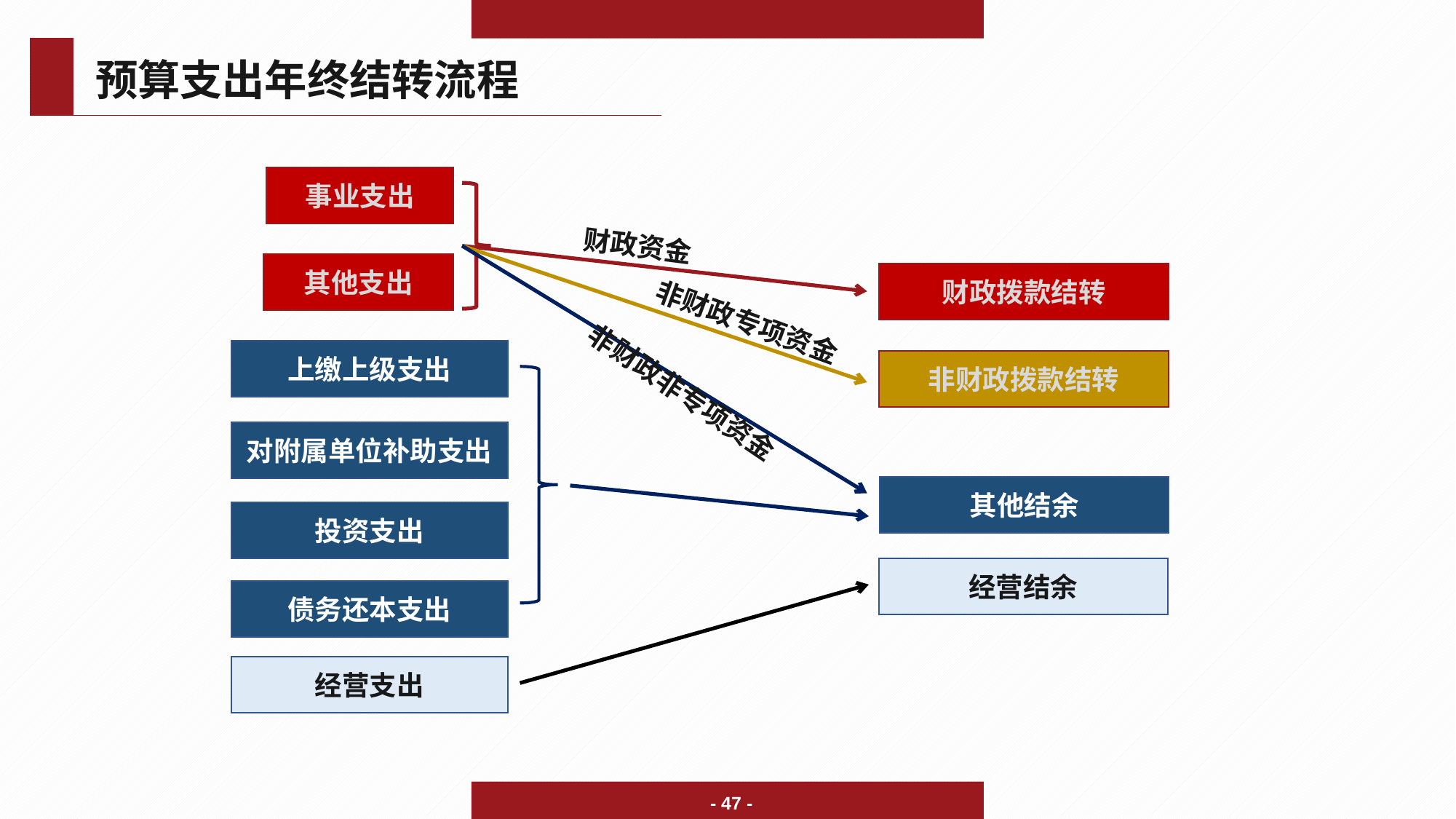

预算支出年终结转流程
事业支出

财政资金
其他支出
财政拨款结转
非财政专项资金
上缴上级支出
非财政拨款结转

非财政非专项资金
对附属单位补助支出
其他结余
投资支出
经营结余
债务还本支出
经营支出

- 47 -